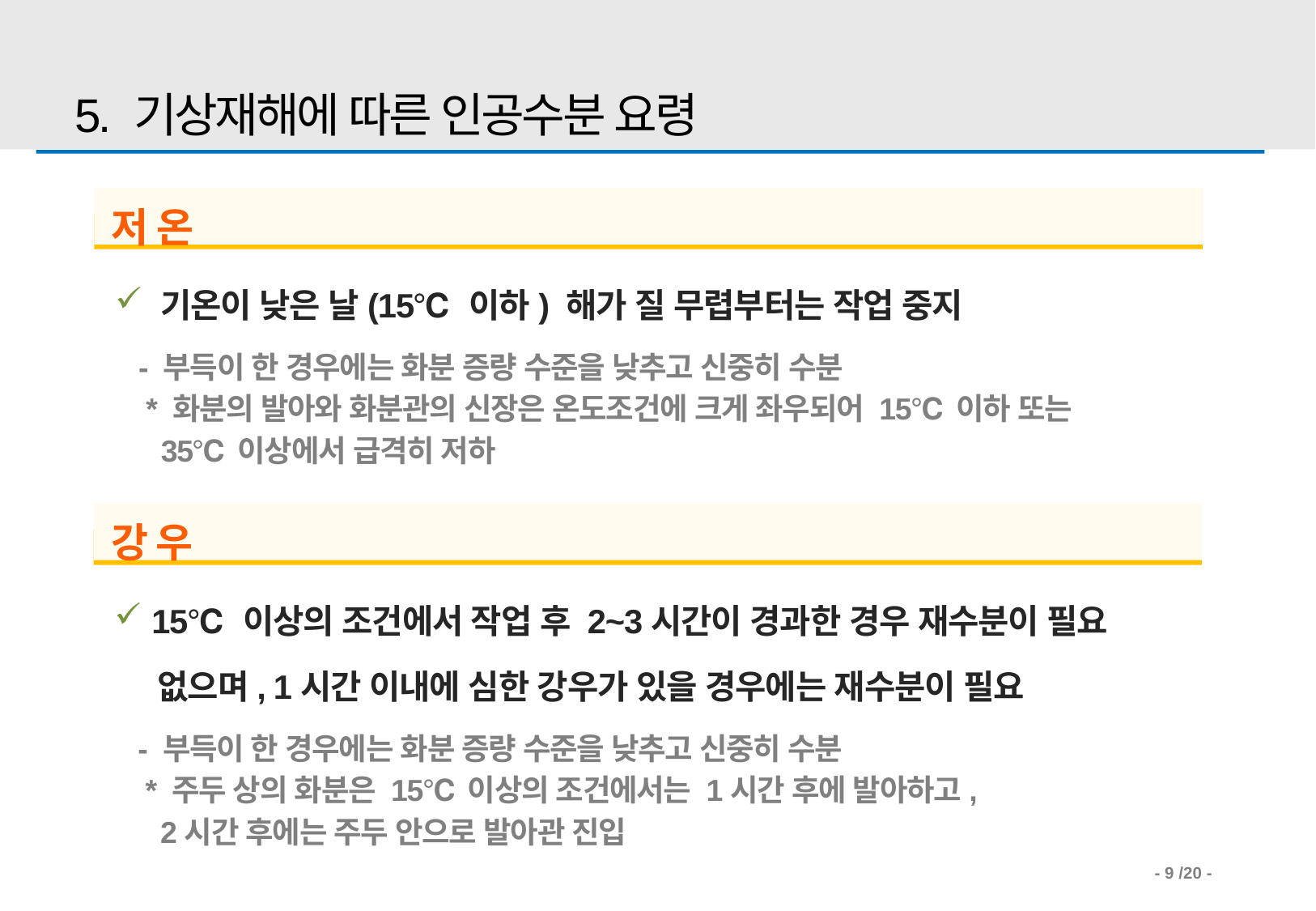

5. 기상재해에 따른 인공수분 요령

저 온
 기온이 낮은 날(15℃ 이하) 해가 질 무렵부터는 작업 중지
   - 부득이 한 경우에는 화분 증량 수준을 낮추고 신중히 수분
    * 화분의 발아와 화분관의 신장은 온도조건에 크게 좌우되어 15℃ 이하 또는
      35℃ 이상에서 급격히 저하

강 우
 15℃ 이상의 조건에서 작업 후 2~3시간이 경과한 경우 재수분이 필요
    없으며, 1시간 이내에 심한 강우가 있을 경우에는 재수분이 필요
   - 부득이 한 경우에는 화분 증량 수준을 낮추고 신중히 수분
    * 주두 상의 화분은 15℃ 이상의 조건에서는 1시간 후에 발아하고,
      2시간 후에는 주두 안으로 발아관 진입